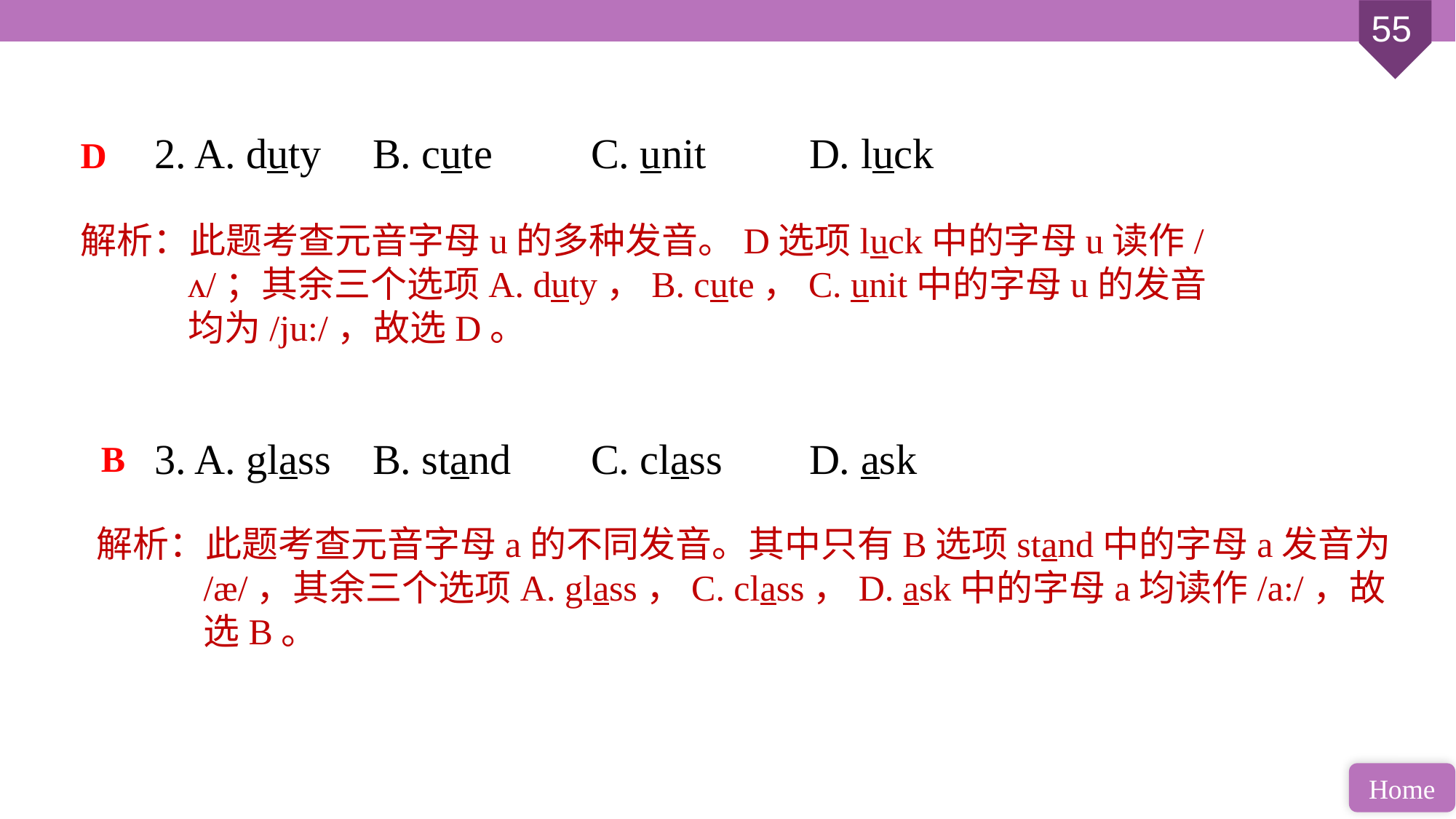

2. A. duty 	B. cute 	C. unit 	D. luck

3. A. glass 	B. stand 	C. class 	D. ask
D
解析：此题考查元音字母u的多种发音。D选项luck中的字母u读作/ʌ/；其余三个选项A. duty，B. cute，C. unit中的字母u的发音均为/ju:/，故选D。
B
解析：此题考查元音字母a的不同发音。其中只有B选项stand中的字母a发音为/æ/，其余三个选项A. glass，C. class，D. ask中的字母a均读作/a:/，故选B。